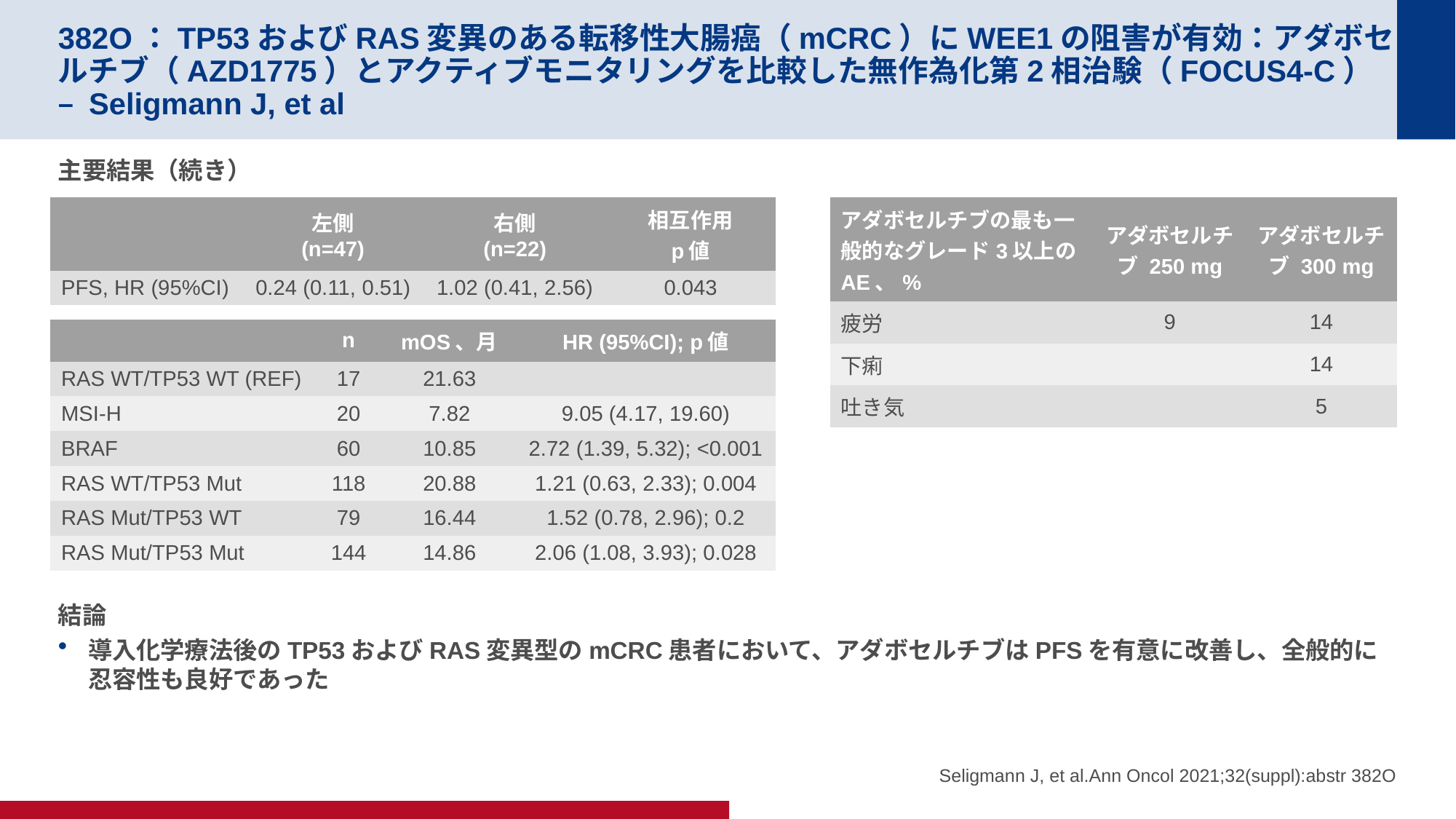

# 382O：TP53およびRAS変異のある転移性大腸癌（mCRC）にWEE1の阻害が有効：アダボセルチブ（AZD1775）とアクティブモニタリングを比較した無作為化第2相治験（FOCUS4-C） – Seligmann J, et al
主要結果（続き）
結論
導入化学療法後のTP53およびRAS変異型のmCRC患者において、アダボセルチブはPFSを有意に改善し、全般的に忍容性も良好であった
|  | 左側 (n=47) | 右側 (n=22) | 相互作用 p値 |
| --- | --- | --- | --- |
| PFS, HR (95%CI) | 0.24 (0.11, 0.51) | 1.02 (0.41, 2.56) | 0.043 |
| アダボセルチブの最も一般的なグレード3以上のAE、% | アダボセルチブ 250 mg | アダボセルチブ 300 mg |
| --- | --- | --- |
| 疲労 | 9 | 14 |
| 下痢 |  | 14 |
| 吐き気 |  | 5 |
|  | n | mOS、月 | HR (95%CI); p値 |
| --- | --- | --- | --- |
| RAS WT/TP53 WT (REF) | 17 | 21.63 |  |
| MSI-H | 20 | 7.82 | 9.05 (4.17, 19.60) |
| BRAF | 60 | 10.85 | 2.72 (1.39, 5.32); <0.001 |
| RAS WT/TP53 Mut | 118 | 20.88 | 1.21 (0.63, 2.33); 0.004 |
| RAS Mut/TP53 WT | 79 | 16.44 | 1.52 (0.78, 2.96); 0.2 |
| RAS Mut/TP53 Mut | 144 | 14.86 | 2.06 (1.08, 3.93); 0.028 |
Seligmann J, et al.Ann Oncol 2021;32(suppl):abstr 382O